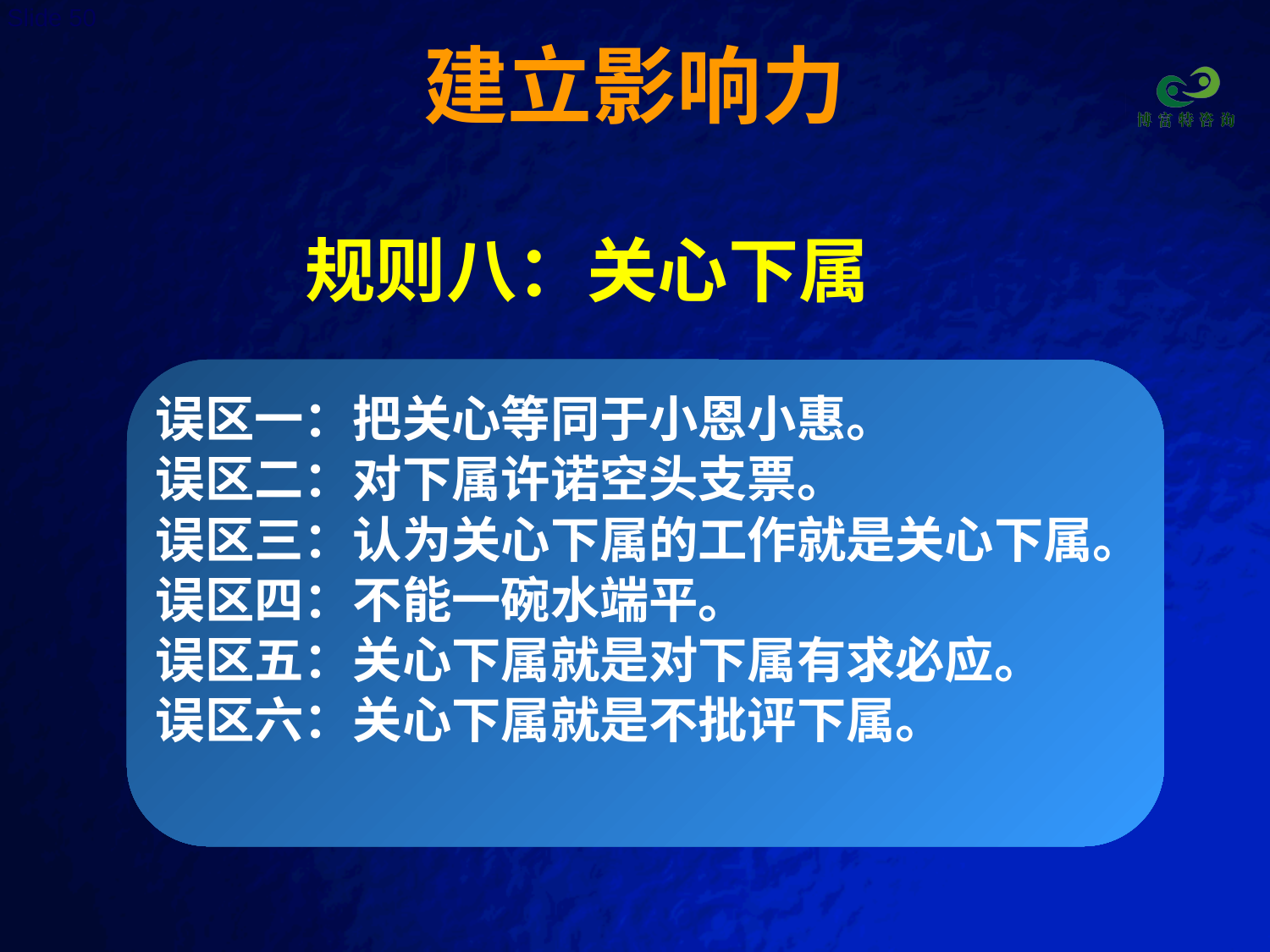

# 建立影响力
规则八：关心下属
误区一：把关心等同于小恩小惠。
误区二：对下属许诺空头支票。
误区三：认为关心下属的工作就是关心下属。
误区四：不能一碗水端平。
误区五：关心下属就是对下属有求必应。
误区六：关心下属就是不批评下属。